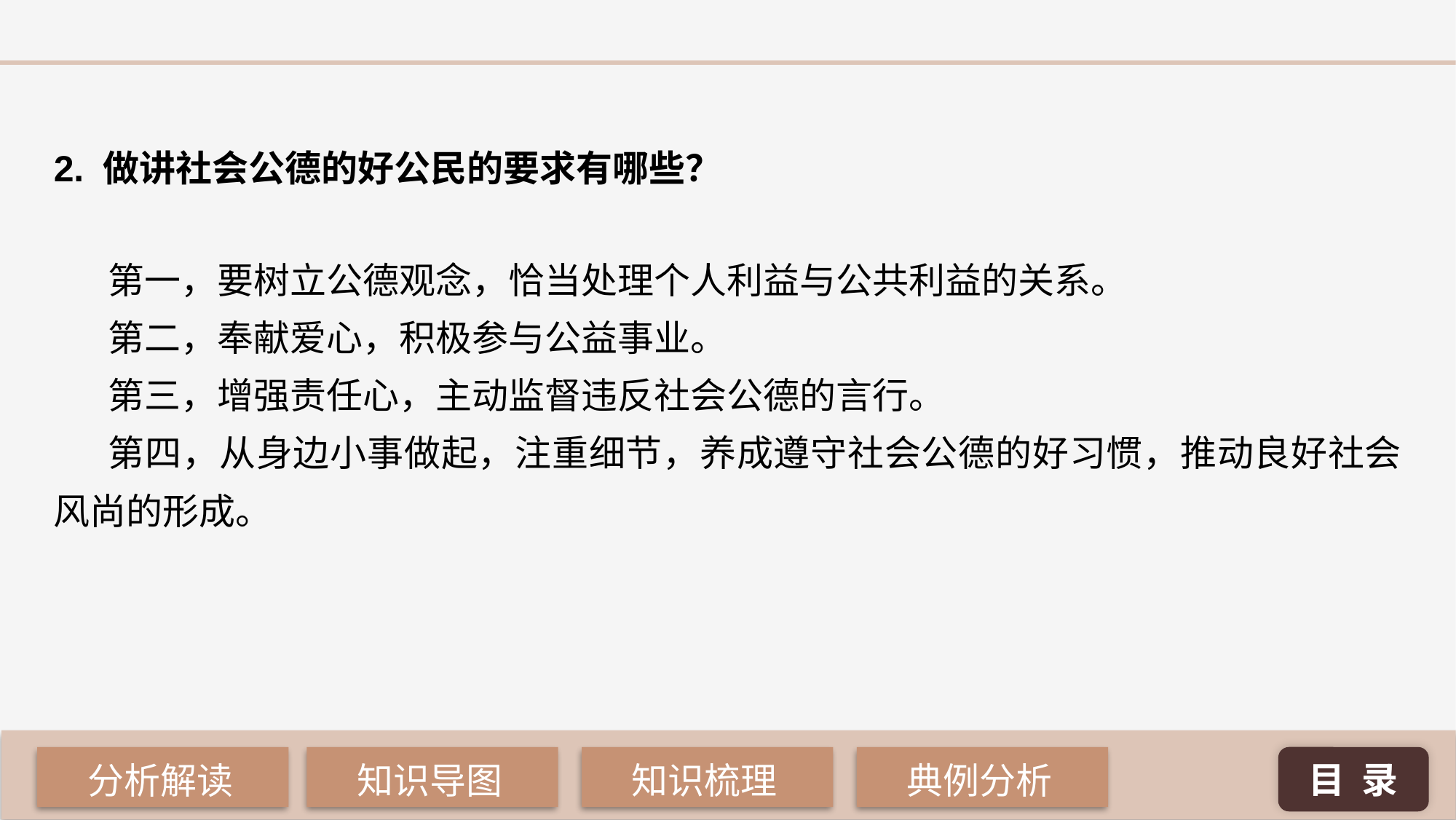

2. 做讲社会公德的好公民的要求有哪些？
第一，要树立公德观念，恰当处理个人利益与公共利益的关系。
第二，奉献爱心，积极参与公益事业。
第三，增强责任心，主动监督违反社会公德的言行。
第四，从身边小事做起，注重细节，养成遵守社会公德的好习惯，推动良好社会风尚的形成。